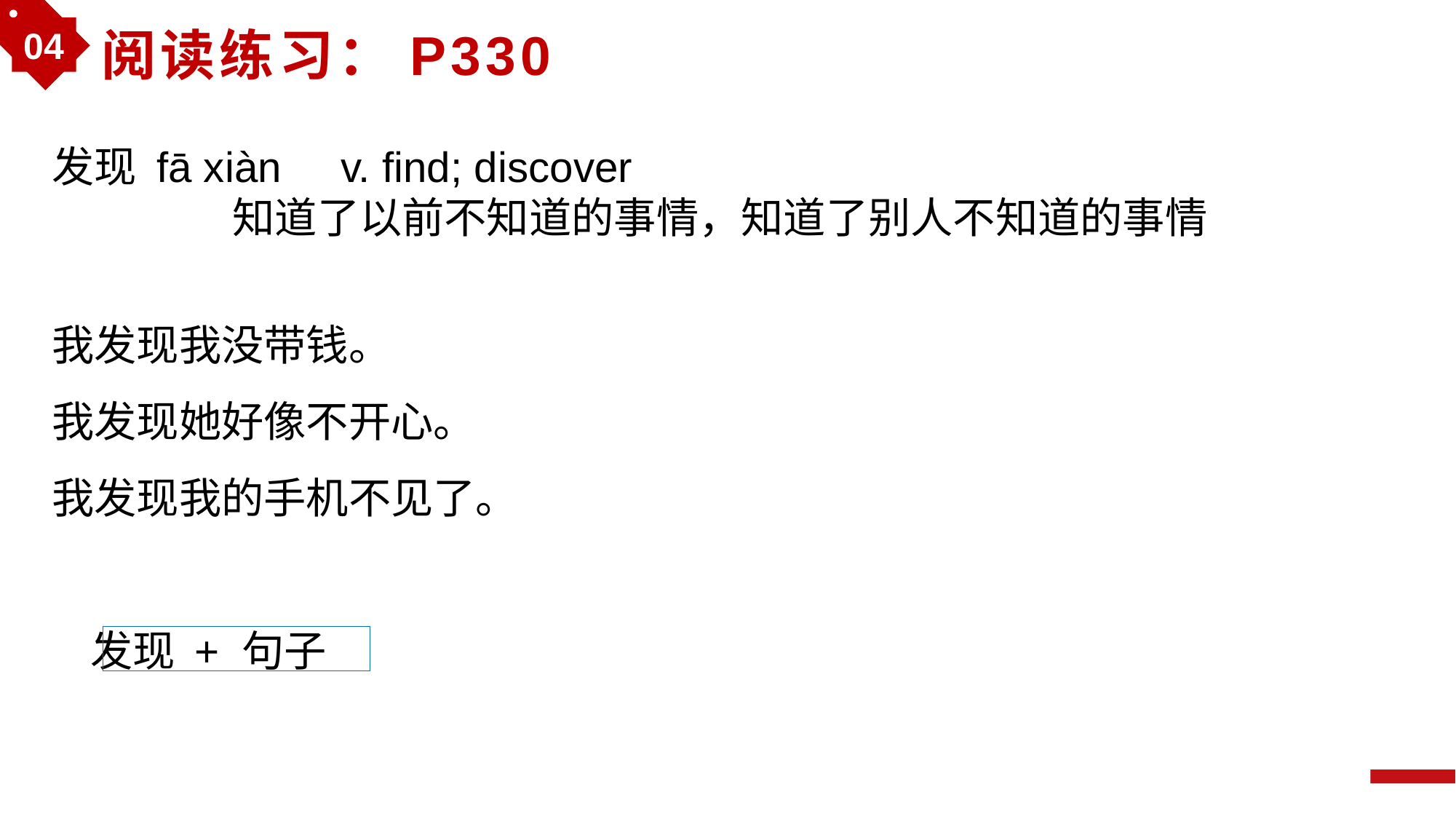

04
阅读练习：P330
发现 fā xiàn     v. find; discover
                  知道了以前不知道的事情，知道了别人不知道的事情

我发现我没带钱。
我发现她好像不开心。
我发现我的手机不见了。

   发现 + 句子